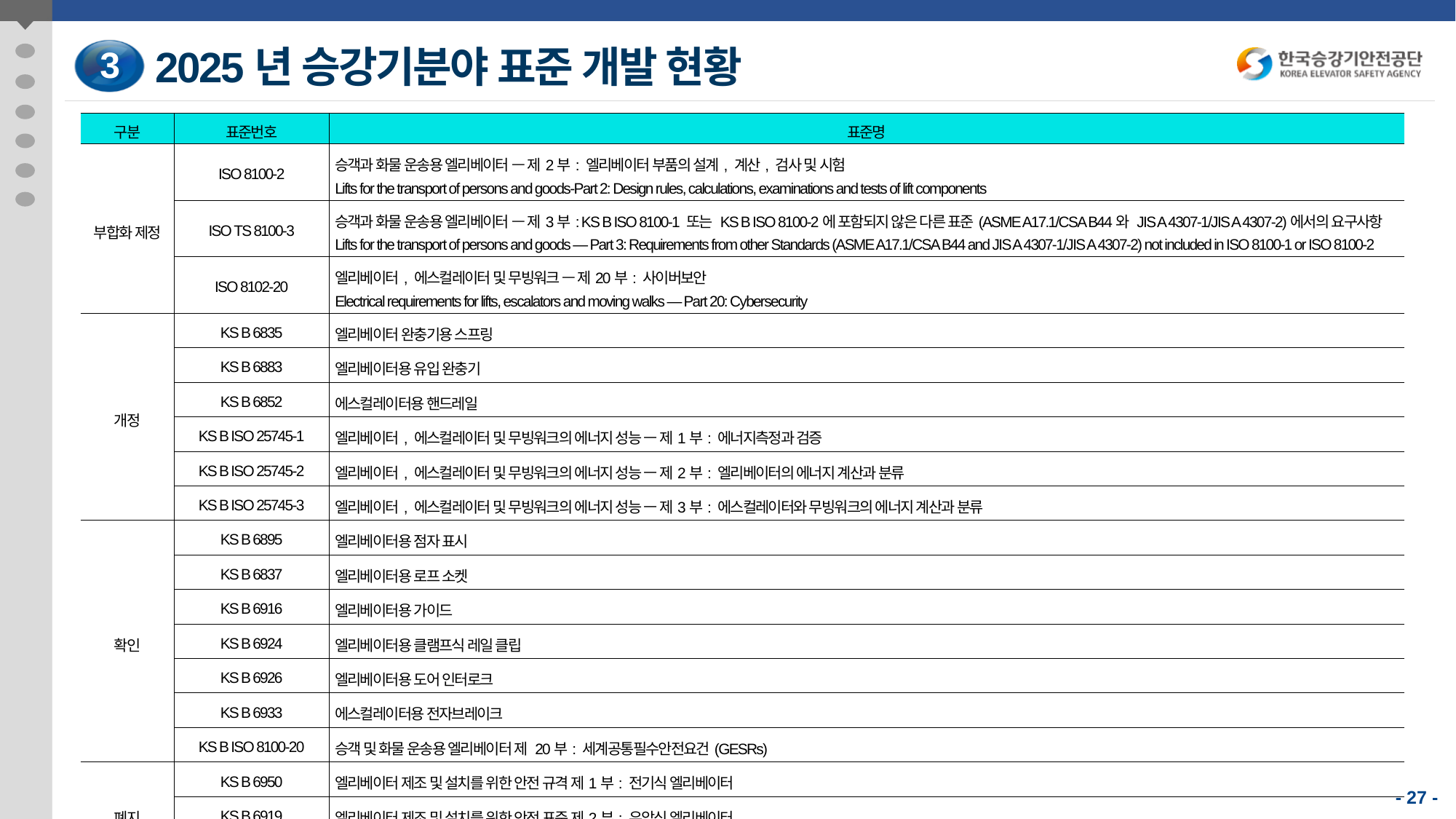

2025년 승강기분야 표준 개발 현황
3
| 구분 | 표준번호 | 표준명 |
| --- | --- | --- |
| 부합화 제정 | ISO 8100-2 | 승객과 화물 운송용 엘리베이터 — 제2부: 엘리베이터 부품의 설계, 계산, 검사 및 시험 Lifts for the transport of persons and goods-Part 2: Design rules, calculations, examinations and tests of lift components |
|  | ISO TS 8100-3 | 승객과 화물 운송용 엘리베이터 — 제3부: KS B ISO 8100-1 또는 KS B ISO 8100-2에 포함되지 않은 다른 표준(ASME A17.1/CSA B44와 JIS A 4307-1/JIS A 4307-2)에서의 요구사항 Lifts for the transport of persons and goods — Part 3: Requirements from other Standards (ASME A17.1/CSA B44 and JIS A 4307-1/JIS A 4307-2) not included in ISO 8100-1 or ISO 8100-2 |
|  | ISO 8102-20 | 엘리베이터, 에스컬레이터 및 무빙워크 — 제20부: 사이버보안 Electrical requirements for lifts, escalators and moving walks — Part 20: Cybersecurity |
| 개정 | KS B 6835 | 엘리베이터 완충기용 스프링 |
|  | KS B 6883 | 엘리베이터용 유입 완충기 |
|  | KS B 6852 | 에스컬레이터용 핸드레일 |
|  | KS B ISO 25745-1 | 엘리베이터, 에스컬레이터 및 무빙워크의 에너지 성능 ㅡ 제1부: 에너지측정과 검증 |
|  | KS B ISO 25745-2 | 엘리베이터, 에스컬레이터 및 무빙워크의 에너지 성능 ㅡ 제2부: 엘리베이터의 에너지 계산과 분류 |
|  | KS B ISO 25745-3 | 엘리베이터, 에스컬레이터 및 무빙워크의 에너지 성능 ㅡ 제3부: 에스컬레이터와 무빙워크의 에너지 계산과 분류 |
| 확인 | KS B 6895 | 엘리베이터용 점자 표시 |
|  | KS B 6837 | 엘리베이터용 로프 소켓 |
|  | KS B 6916 | 엘리베이터용 가이드 |
|  | KS B 6924 | 엘리베이터용 클램프식 레일 클립 |
|  | KS B 6926 | 엘리베이터용 도어 인터로크 |
|  | KS B 6933 | 에스컬레이터용 전자브레이크 |
|  | KS B ISO 8100-20 | 승객 및 화물 운송용 엘리베이터 제 20부: 세계공통필수안전요건(GESRs) |
| 폐지 | KS B 6950 | 엘리베이터 제조 및 설치를 위한 안전 규격 제1부: 전기식 엘리베이터 |
|  | KS B 6919 | 엘리베이터 제조 및 설치를 위한 안전 표준 제2부: 유압식 엘리베이터 |
|  | KS B ISO 18738-2 | 에스컬레이터와 무빙워크 승차감 측정 |